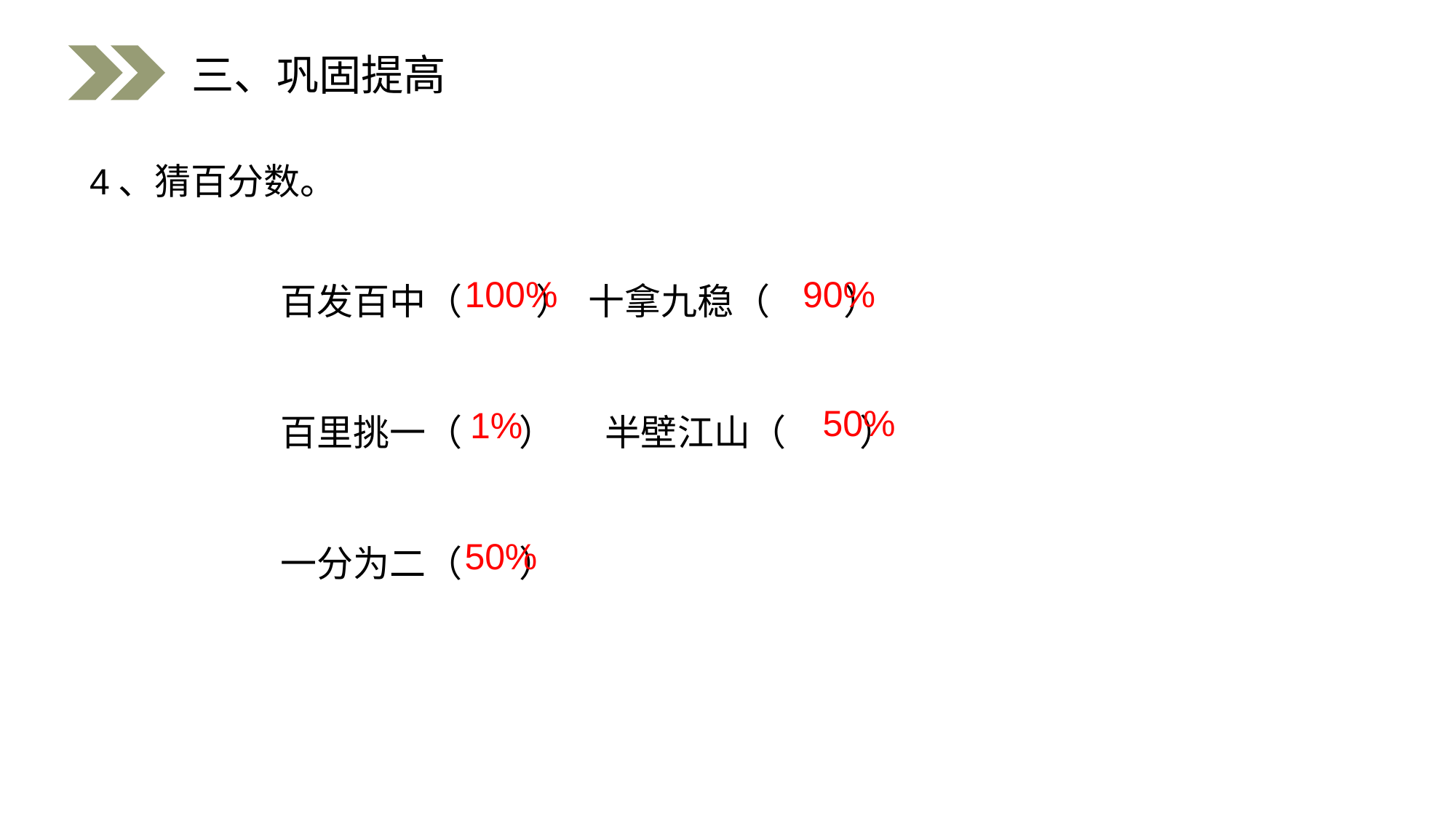

三、巩固提高
4、猜百分数。
百发百中（         ）  十拿九稳（         ）

百里挑一（       ）      半壁江山（         ）

一分为二（       ）
100%
90%
50%
1%
50%